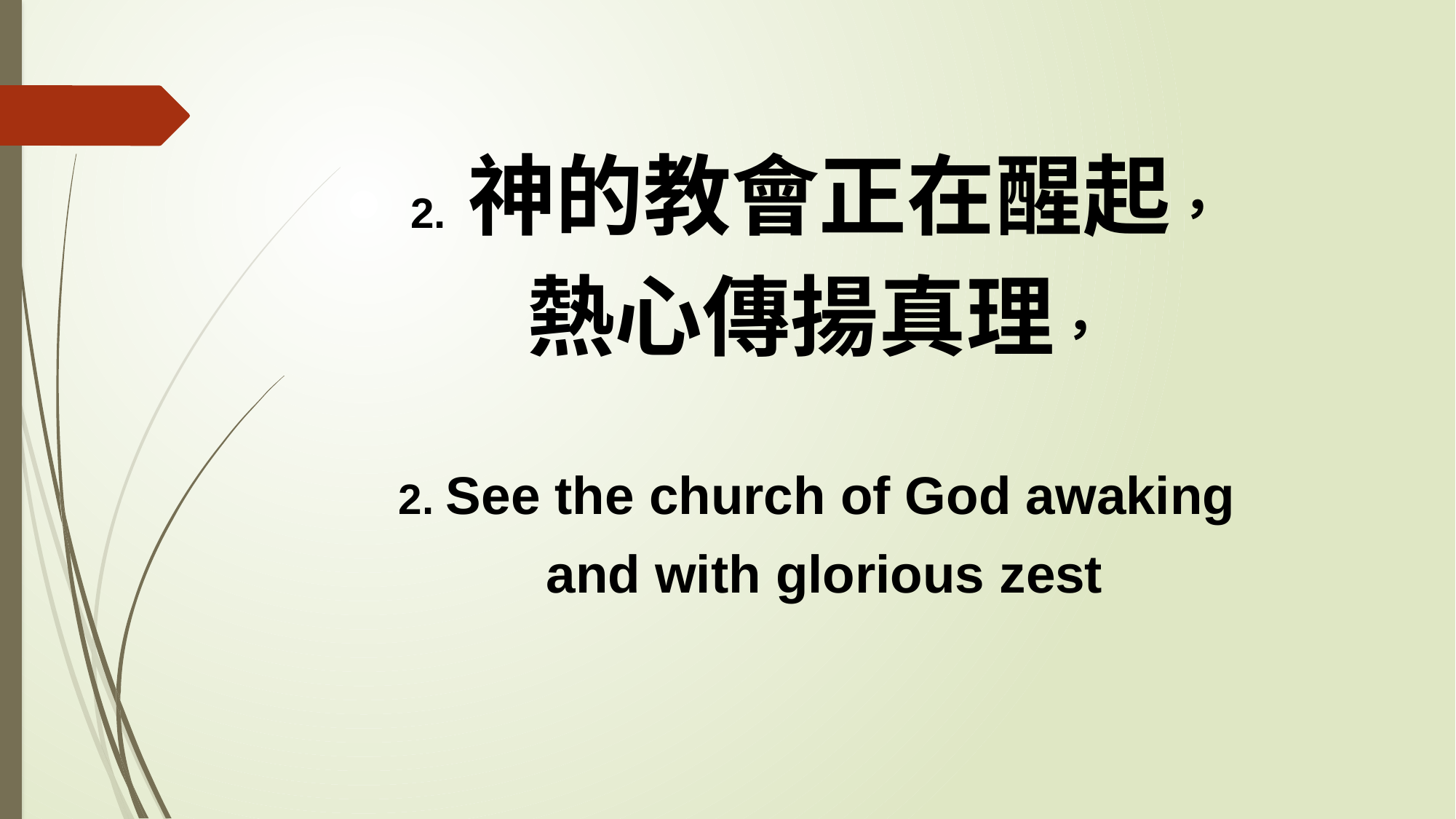

2. 神的教會正在醒起，
熱心傳揚真理，

2. See the church of God awaking
 and with glorious zest